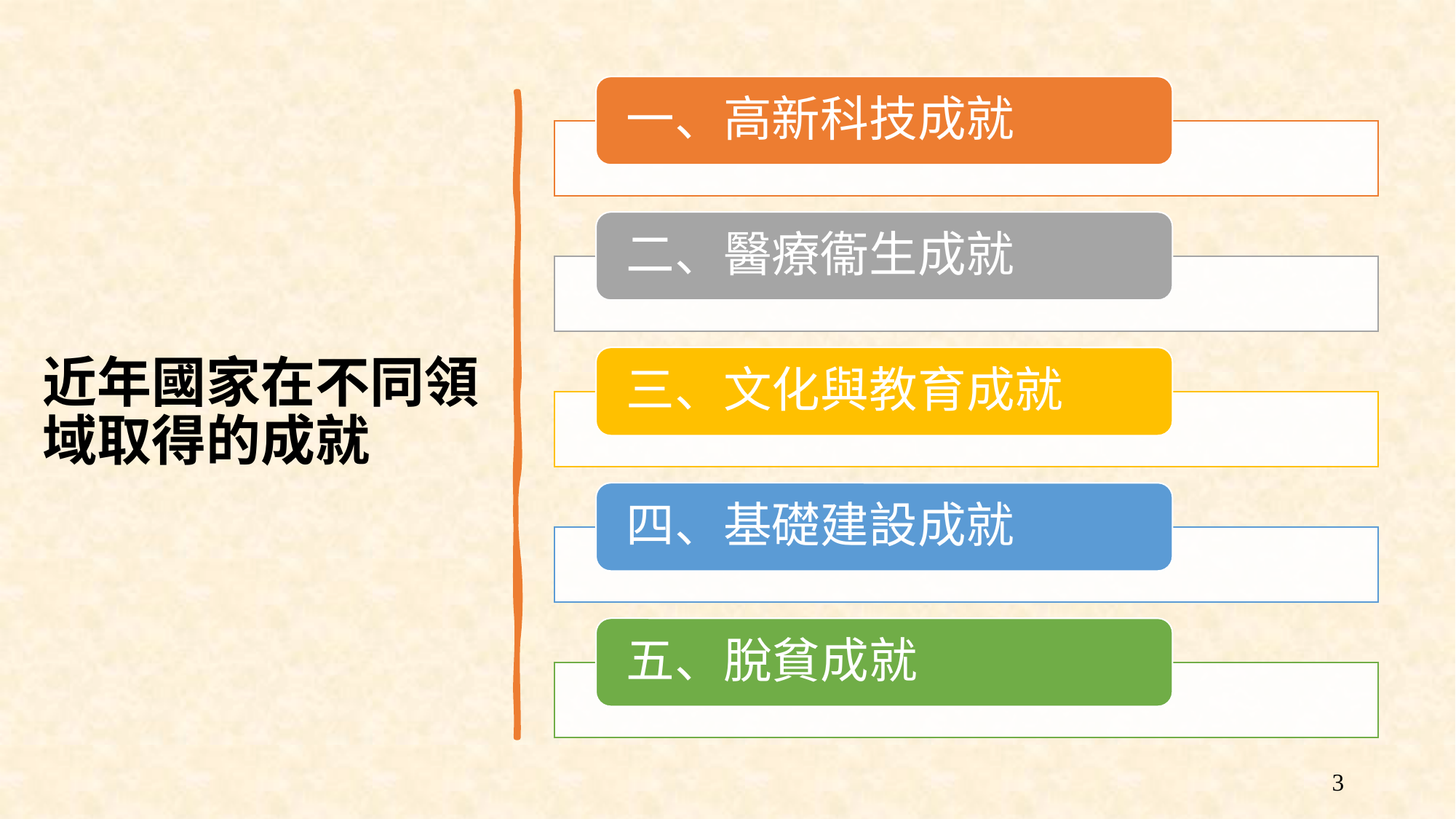

一、高新科技成就
二、醫療衞生成就
三、文化與教育成就
四、基礎建設成就
五、脫貧成就
近年國家在不同領域取得的成就

3